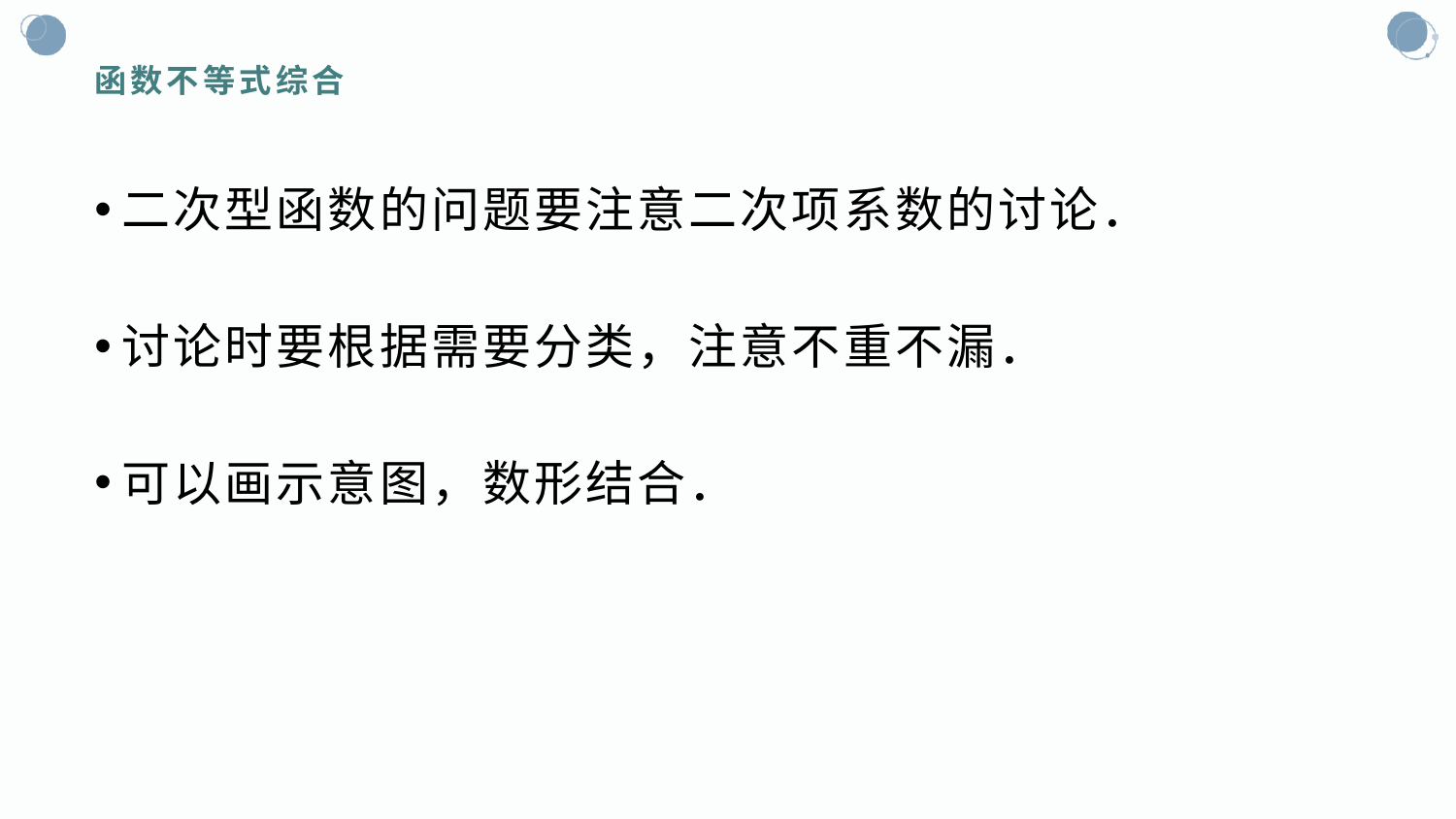

# 函数不等式综合
二次型函数的问题要注意二次项系数的讨论．
讨论时要根据需要分类，注意不重不漏．
可以画示意图，数形结合．